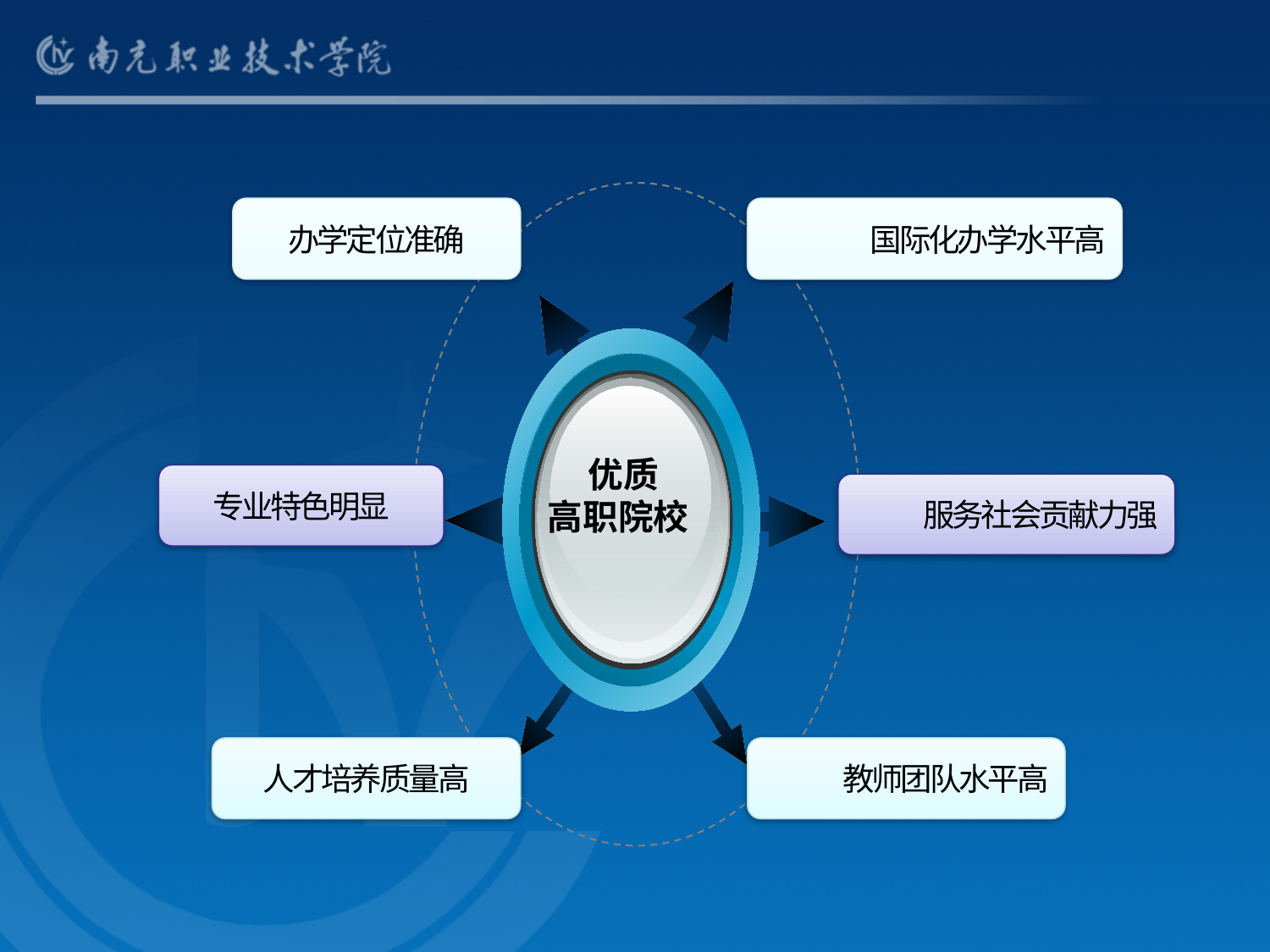

办学定位准确
国际化办学水平高

    优质
高职院校
专业特色明显
服务社会贡献力强

人才培养质量高
教师团队水平高